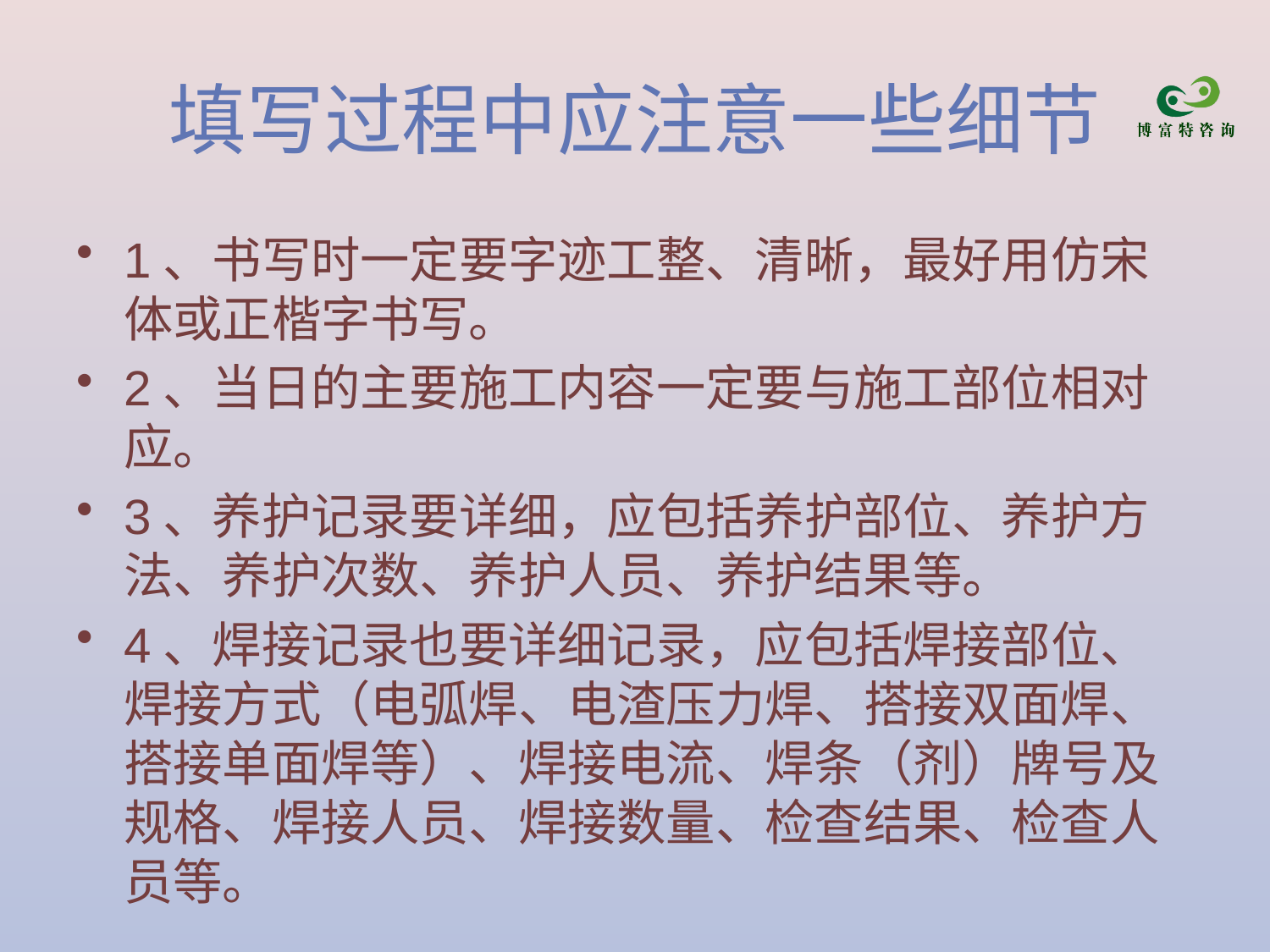

# 填写过程中应注意一些细节
1、书写时一定要字迹工整、清晰，最好用仿宋体或正楷字书写。
2、当日的主要施工内容一定要与施工部位相对应。
3、养护记录要详细，应包括养护部位、养护方法、养护次数、养护人员、养护结果等。
4、焊接记录也要详细记录，应包括焊接部位、焊接方式（电弧焊、电渣压力焊、搭接双面焊、搭接单面焊等）、焊接电流、焊条（剂）牌号及规格、焊接人员、焊接数量、检查结果、检查人员等。